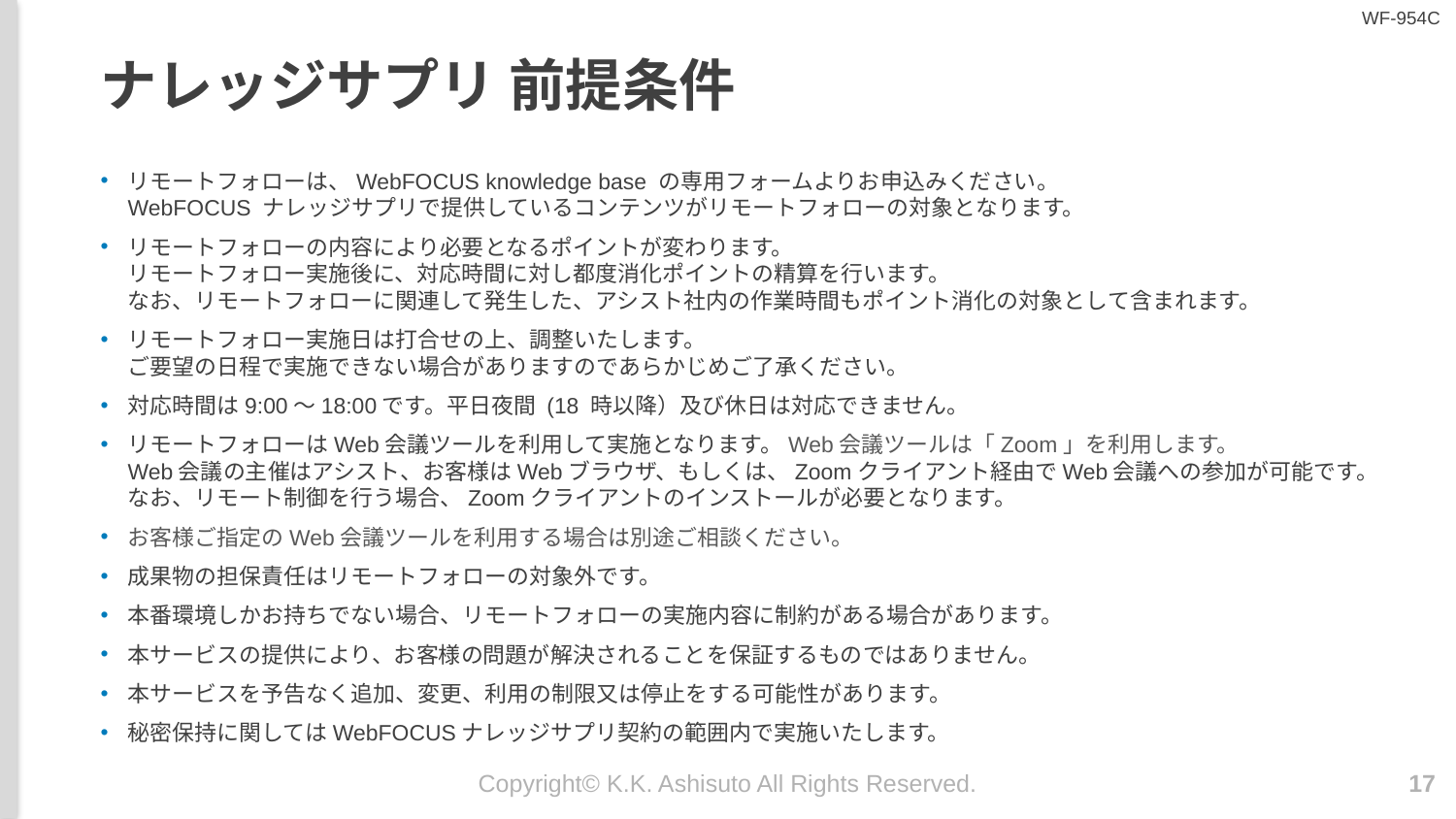

# ナレッジサプリ 前提条件
リモートフォローは、WebFOCUS knowledge base の専用フォームよりお申込みください。
WebFOCUS ナレッジサプリで提供しているコンテンツがリモートフォローの対象となります。
リモートフォローの内容により必要となるポイントが変わります。
リモートフォロー実施後に、対応時間に対し都度消化ポイントの精算を行います。
なお、リモートフォローに関連して発生した、アシスト社内の作業時間もポイント消化の対象として含まれます。
リモートフォロー実施日は打合せの上、調整いたします。
ご要望の日程で実施できない場合がありますのであらかじめご了承ください。
対応時間は9:00～18:00です。平日夜間 (18 時以降）及び休日は対応できません。
リモートフォローはWeb会議ツールを利用して実施となります。Web会議ツールは「Zoom」を利用します。
Web会議の主催はアシスト、お客様はWebブラウザ、もしくは、Zoomクライアント経由でWeb会議への参加が可能です。
なお、リモート制御を行う場合、Zoomクライアントのインストールが必要となります。
お客様ご指定のWeb会議ツールを利用する場合は別途ご相談ください。
成果物の担保責任はリモートフォローの対象外です。
本番環境しかお持ちでない場合、リモートフォローの実施内容に制約がある場合があります。
本サービスの提供により、お客様の問題が解決されることを保証するものではありません。
本サービスを予告なく追加、変更、利用の制限又は停止をする可能性があります。
秘密保持に関してはWebFOCUSナレッジサプリ契約の範囲内で実施いたします。

Copyright© K.K. Ashisuto All Rights Reserved.
17